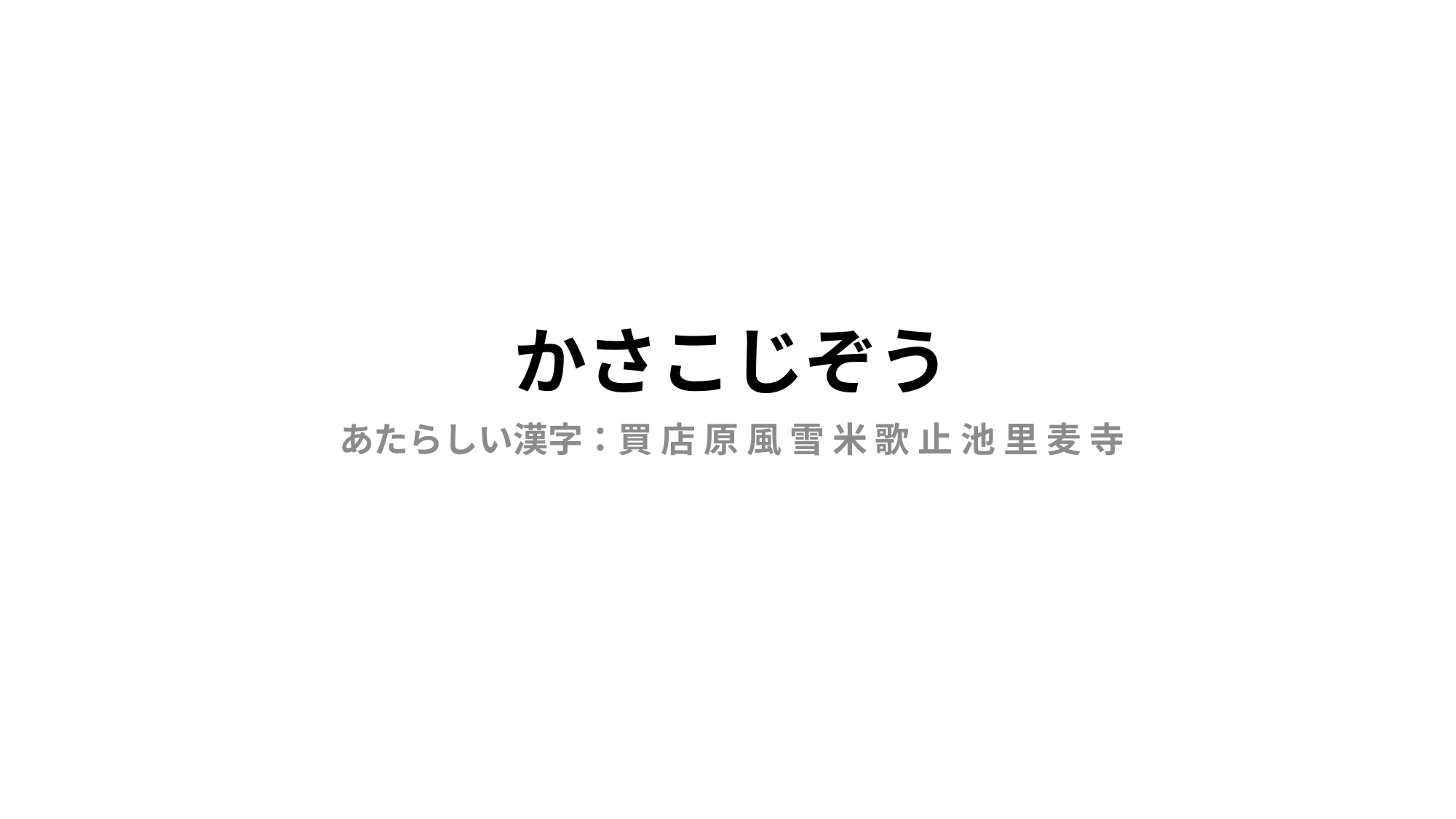

# かさこじぞう
あたらしい漢字：買 店 原 風 雪 米 歌 止 池 里 麦 寺